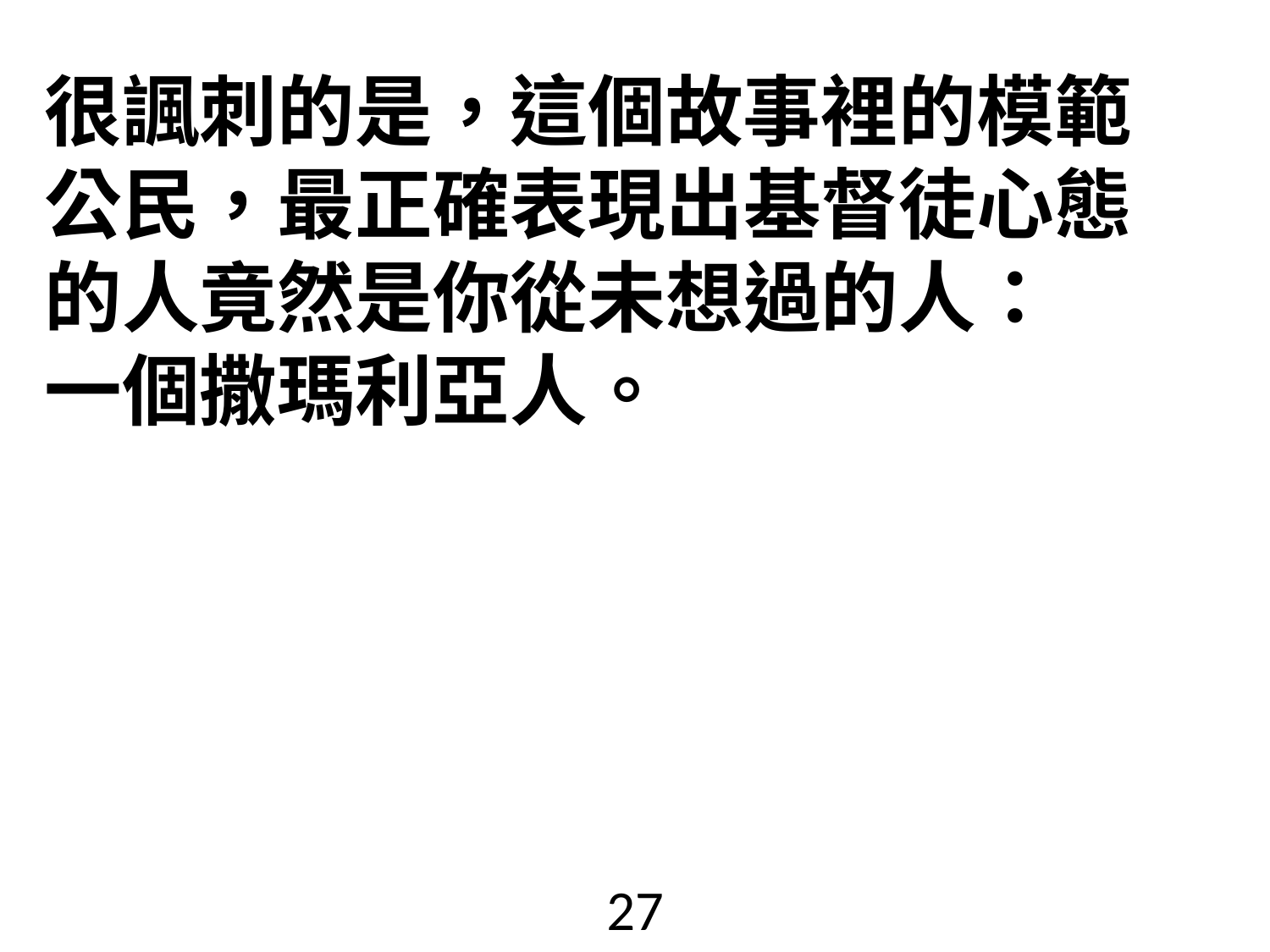

# 很諷刺的是，這個故事裡的模範 公民，最正確表現出基督徒心態 的人竟然是你從未想過的人： 一個撒瑪利亞人。
27